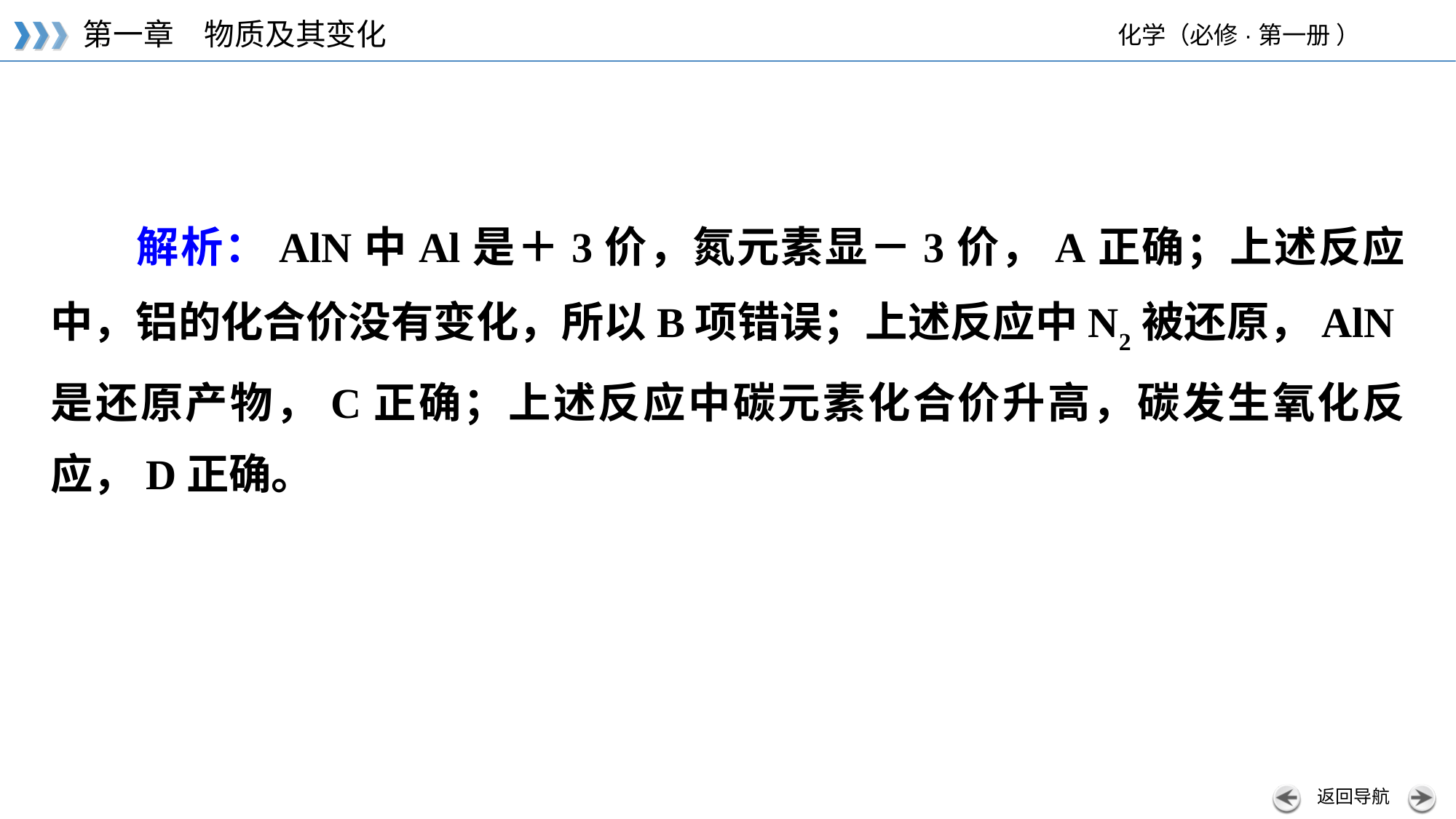

解析：AlN中Al是＋3价，氮元素显－3价，A正确；上述反应中，铝的化合价没有变化，所以B项错误；上述反应中N2被还原，AlN是还原产物，C正确；上述反应中碳元素化合价升高，碳发生氧化反应，D正确。